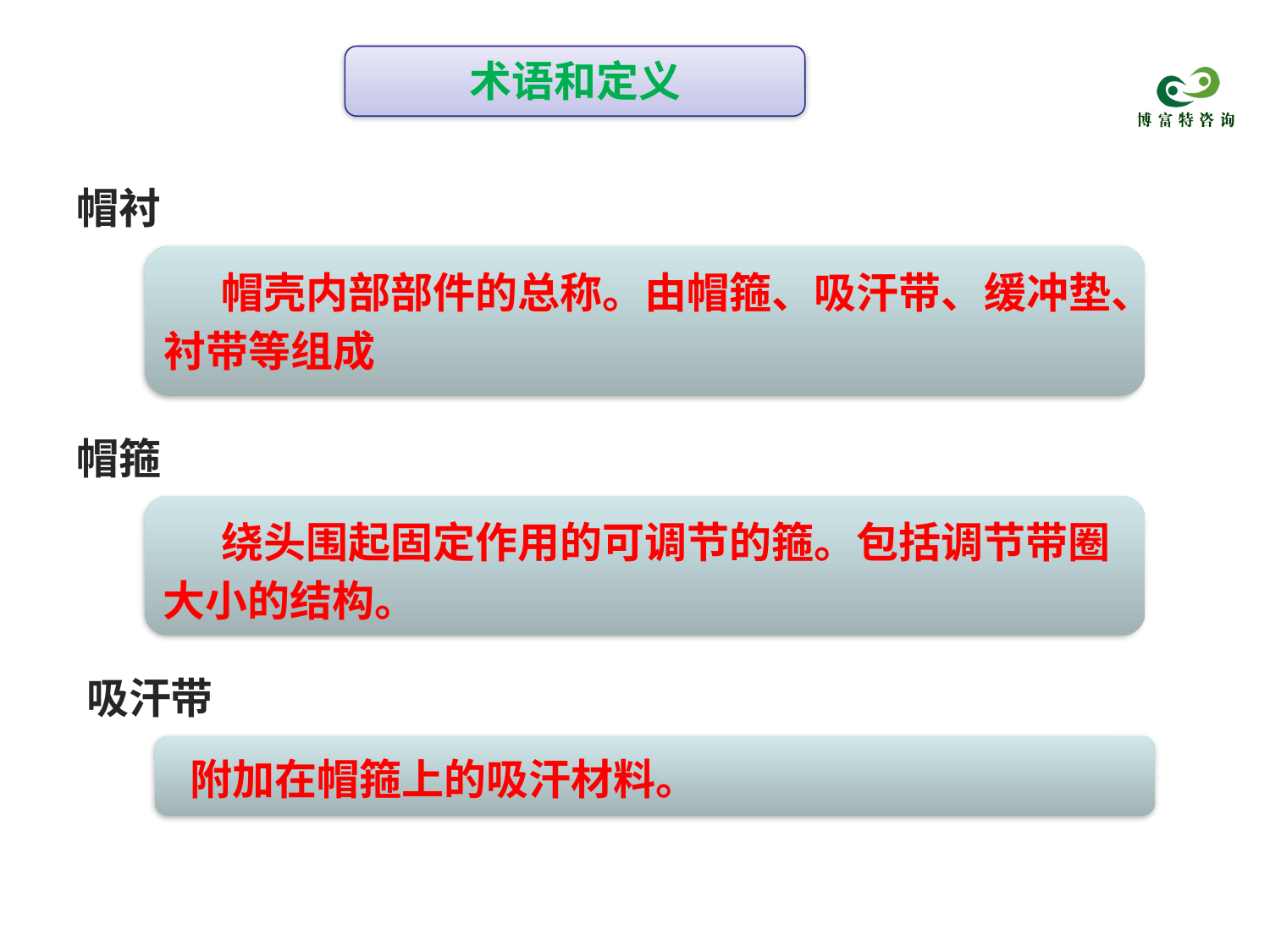

术语和定义
帽衬
     帽壳内部部件的总称。由帽箍、吸汗带、缓冲垫、衬带等组成
帽箍
     绕头围起固定作用的可调节的箍。包括调节带圈大小的结构。
吸汗带
 附加在帽箍上的吸汗材料。